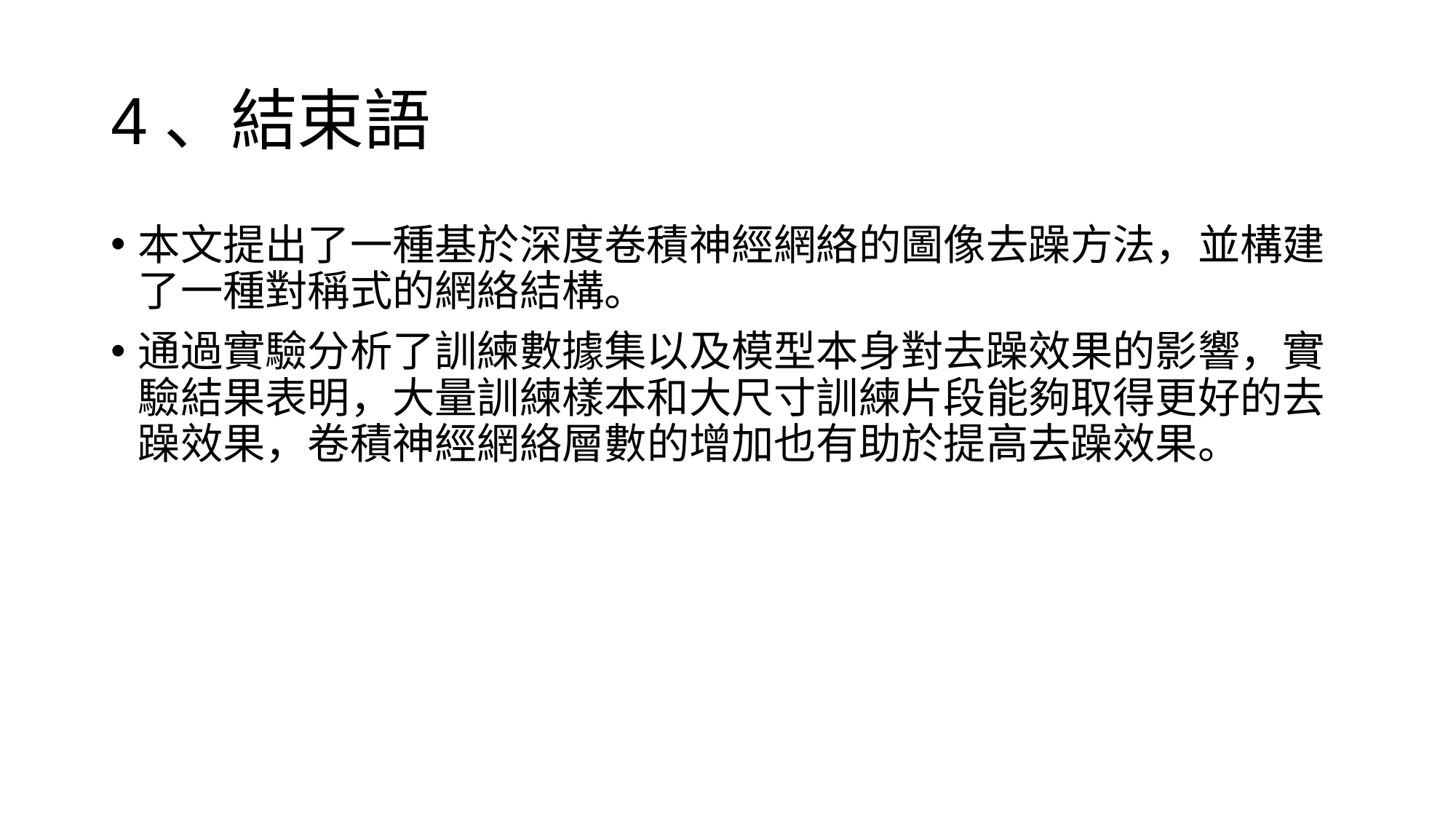

# 4、結束語
本文提出了一種基於深度卷積神經網絡的圖像去躁方法，並構建了一種對稱式的網絡結構。
通過實驗分析了訓練數據集以及模型本身對去躁效果的影響，實驗結果表明，大量訓練樣本和大尺寸訓練片段能夠取得更好的去躁效果，卷積神經網絡層數的增加也有助於提高去躁效果。